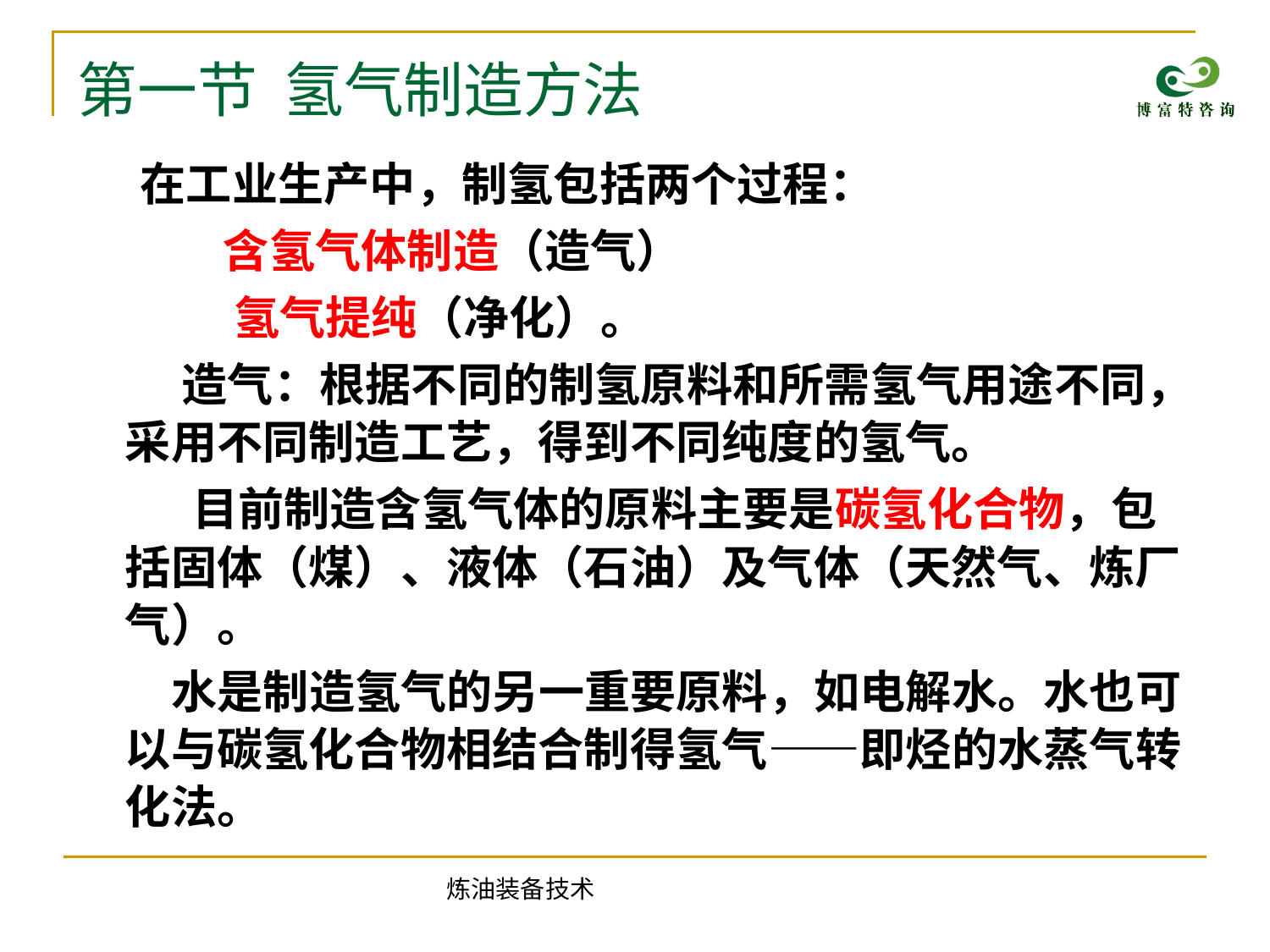

# 第一节  氢气制造方法
     在工业生产中，制氢包括两个过程：
             含氢气体制造（造气）
              氢气提纯（净化）。
         造气：根据不同的制氢原料和所需氢气用途不同，采用不同制造工艺，得到不同纯度的氢气。
          目前制造含氢气体的原料主要是碳氢化合物，包括固体（煤）、液体（石油）及气体（天然气、炼厂气）。
        水是制造氢气的另一重要原料，如电解水。水也可以与碳氢化合物相结合制得氢气——即烃的水蒸气转化法。

4
炼油装备技术